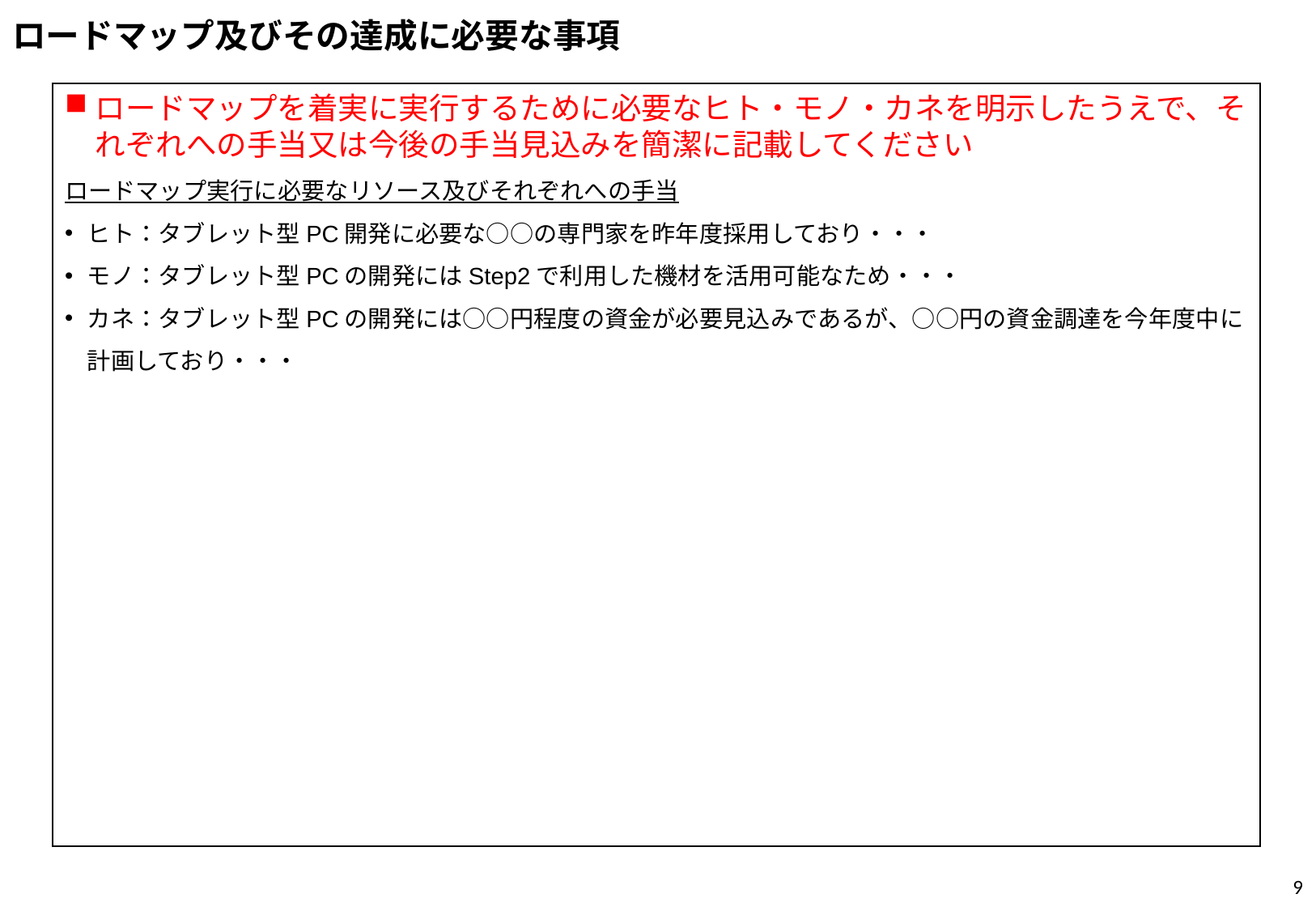

# ロードマップ及びその達成に必要な事項
ロードマップを着実に実行するために必要なヒト・モノ・カネを明示したうえで、それぞれへの手当又は今後の手当見込みを簡潔に記載してください
ロードマップ実行に必要なリソース及びそれぞれへの手当
ヒト：タブレット型PC開発に必要な○○の専門家を昨年度採用しており・・・
モノ：タブレット型PCの開発にはStep2で利用した機材を活用可能なため・・・
カネ：タブレット型PCの開発には○○円程度の資金が必要見込みであるが、○○円の資金調達を今年度中に計画しており・・・
9